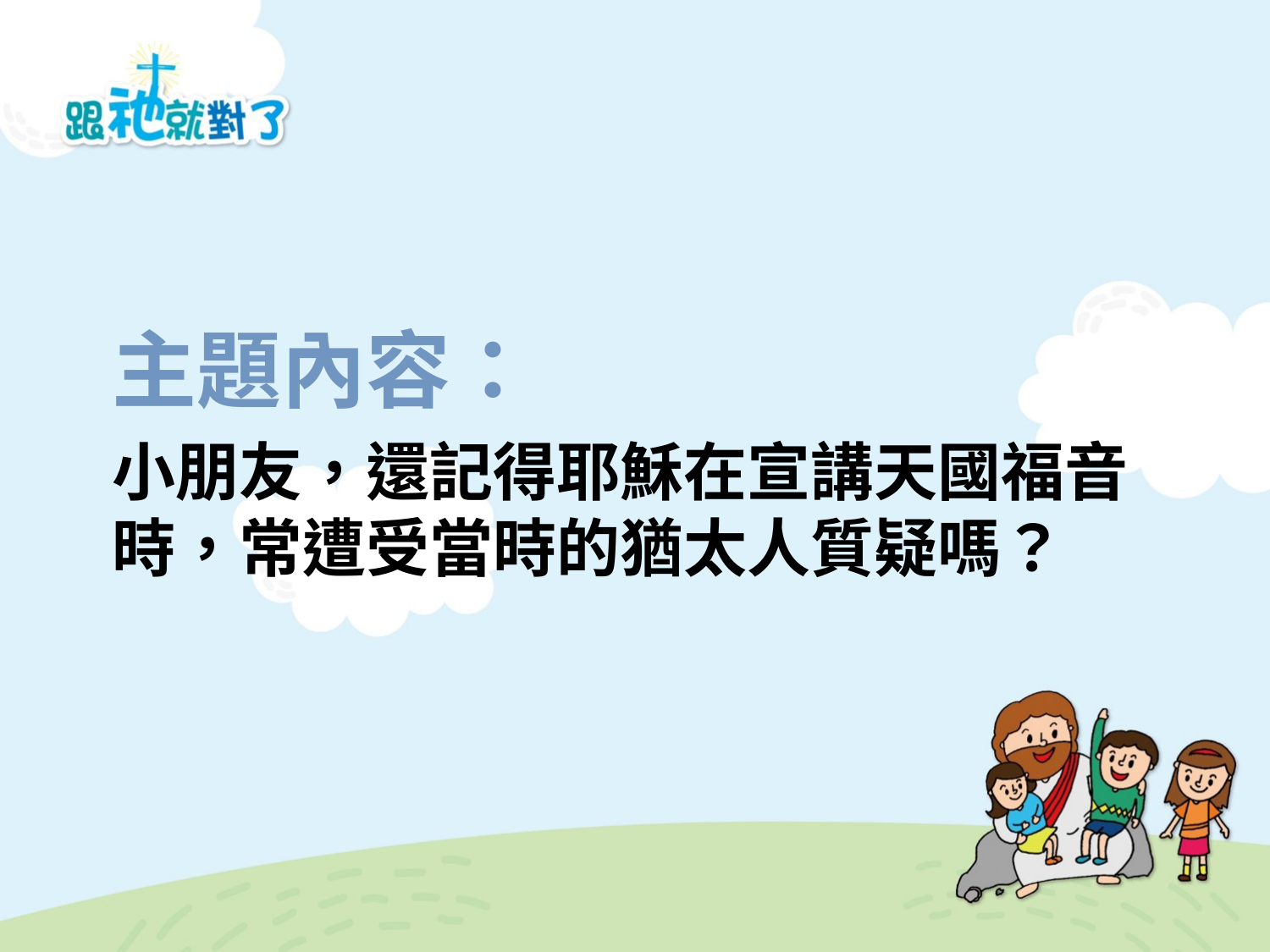

主題內容：
小朋友，還記得耶穌在宣講天國福音時，常遭受當時的猶太人質疑嗎？